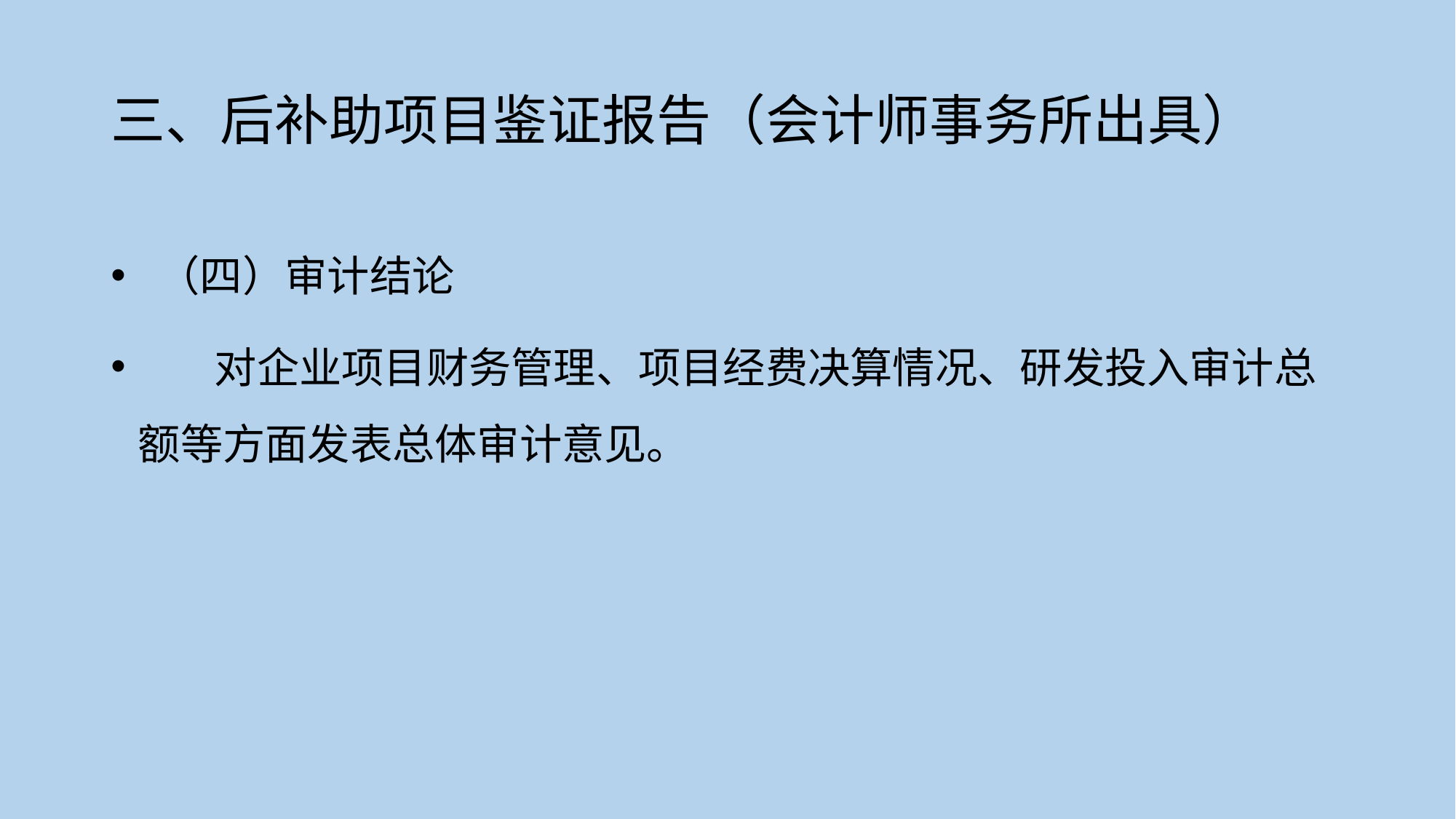

# 三、后补助项目鉴证报告（会计师事务所出具）
 （四）审计结论
       对企业项目财务管理、项目经费决算情况、研发投入审计总额等方面发表总体审计意见。